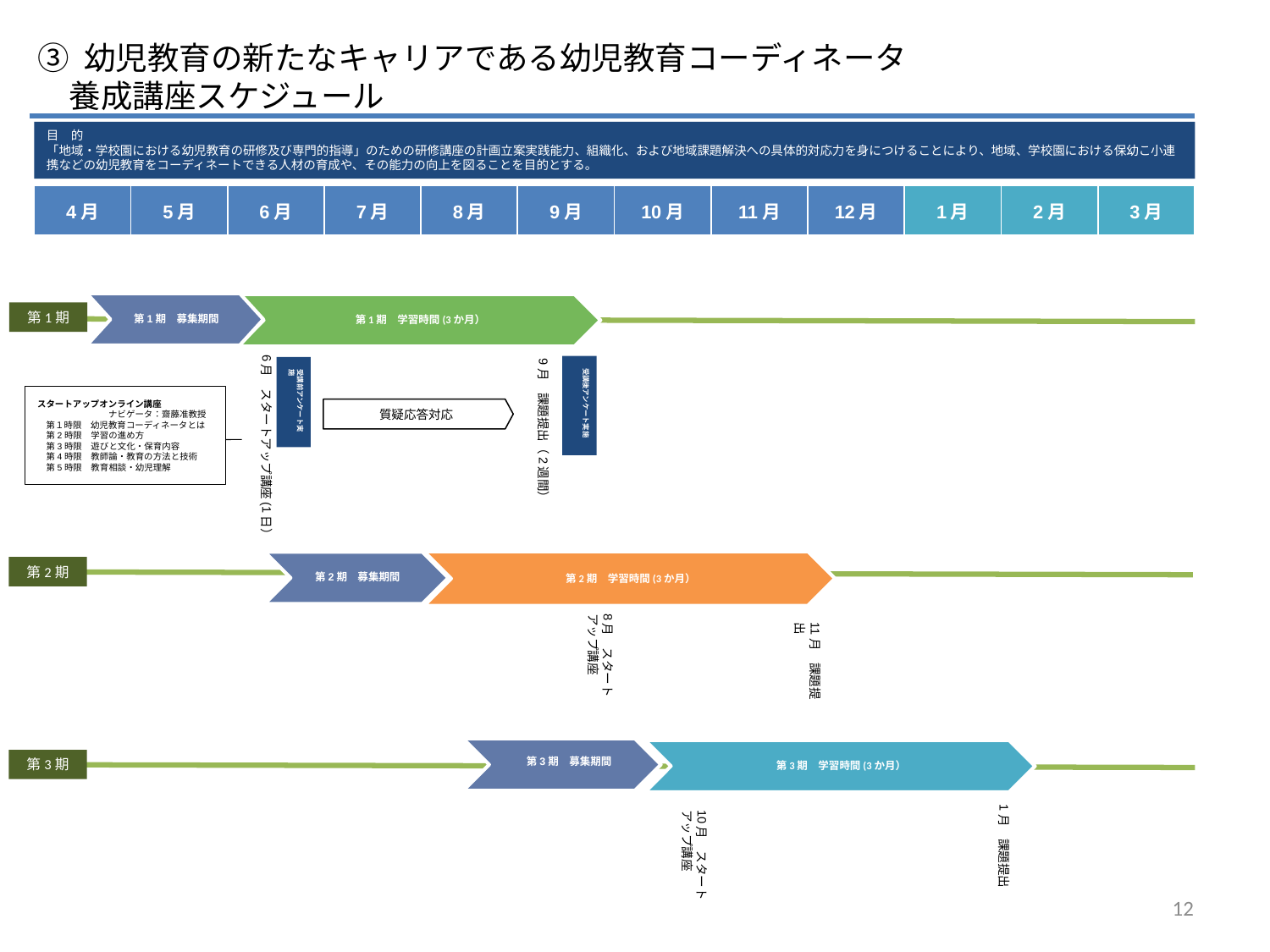

③ 幼児教育の新たなキャリアである幼児教育コーディネータ
　養成講座スケジュール
目　的
「地域・学校園における幼児教育の研修及び専門的指導」のための研修講座の計画立案実践能力、組織化、および地域課題解決への具体的対応力を身につけることにより、地域、学校園における保幼こ小連携などの幼児教育をコーディネートできる人材の育成や、その能力の向上を図ることを目的とする。
| 4月 | 5月 | 6月 | 7月 | 8月 | 9月 | 10月 | 11月 | 12月 | 1月 | 2月 | 3月 |
| --- | --- | --- | --- | --- | --- | --- | --- | --- | --- | --- | --- |

第1期　募集期間

第1期　学習時間(3か月）
第1期
6月　スタートアップ講座(1日）
9月　課題提出（2週間）
受講後アンケート実施
受講前アンケート実施
スタートアップオンライン講座
　　　　　　　　ナビゲータ：齋藤准教授
　第１時限　幼児教育コーディネータとは
　第2時限　学習の進め方
　第3時限　遊びと文化・保育内容
　第4時限　教師論・教育の方法と技術
　第5時限　教育相談・幼児理解
質疑応答対応

第2期　学習時間(3か月）

第2期　募集期間
第2期
8月　スタートアップ講座
11月　課題提出
第3期　募集期間

第3期　学習時間(3か月）
第3期
1月　課題提出
10月　スタートアップ講座
12